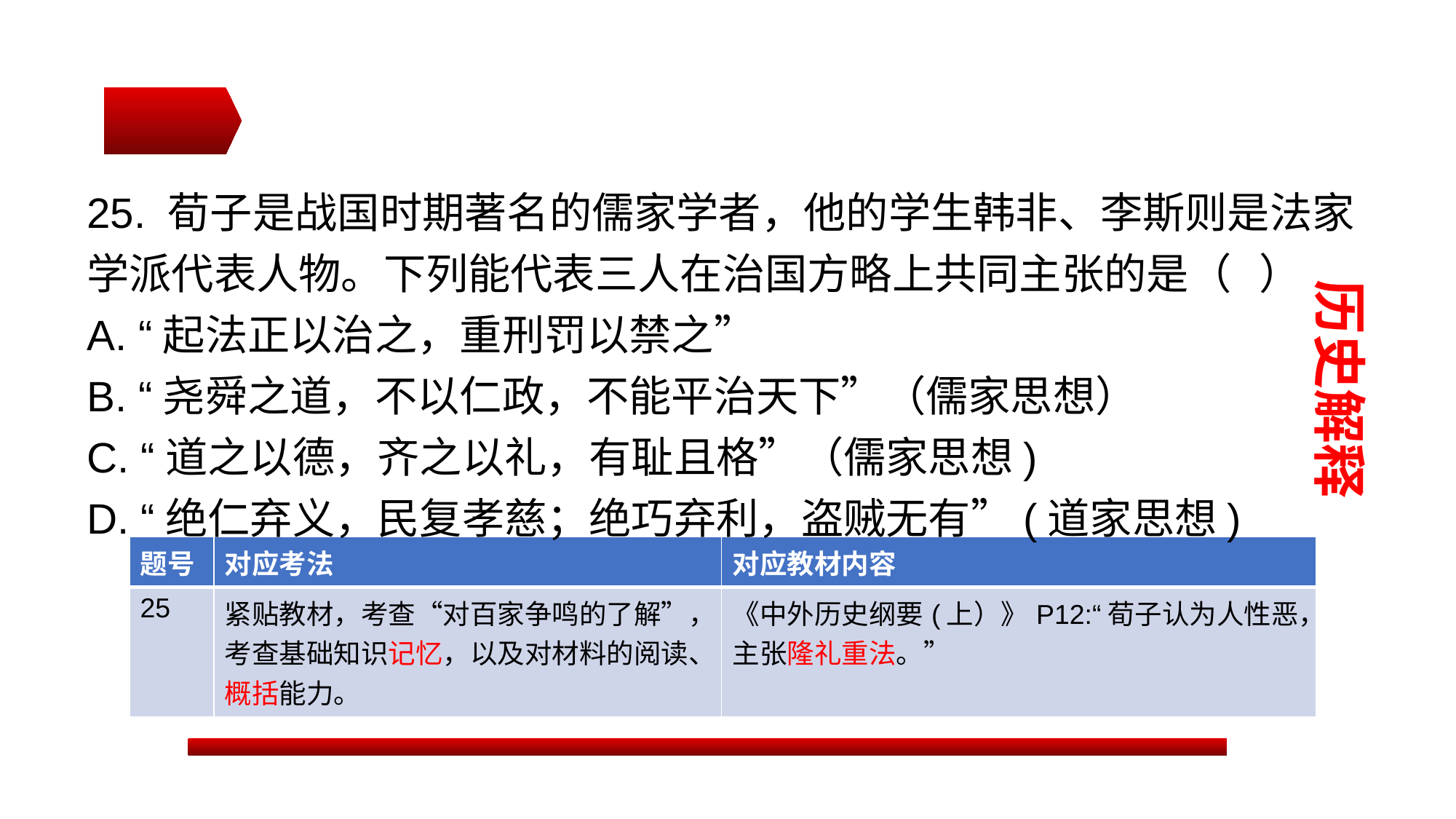

25. 荀子是战国时期著名的儒家学者，他的学生韩非、李斯则是法家学派代表人物。下列能代表三人在治国方略上共同主张的是（   ）
A. “起法正以治之，重刑罚以禁之”
B. “尧舜之道，不以仁政，不能平治天下”（儒家思想）
C. “道之以德，齐之以礼，有耻且格”（儒家思想)
D. “绝仁弃义，民复孝慈；绝巧弃利，盗贼无有”(道家思想)
历史解释

| 题号 | 对应考法 | 对应教材内容 |
| --- | --- | --- |
| 25 | 紧贴教材，考查“对百家争鸣的了解”，考查基础知识记忆，以及对材料的阅读、概括能力。 | 《中外历史纲要(上）》P12:“荀子认为人性恶，主张隆礼重法。” |